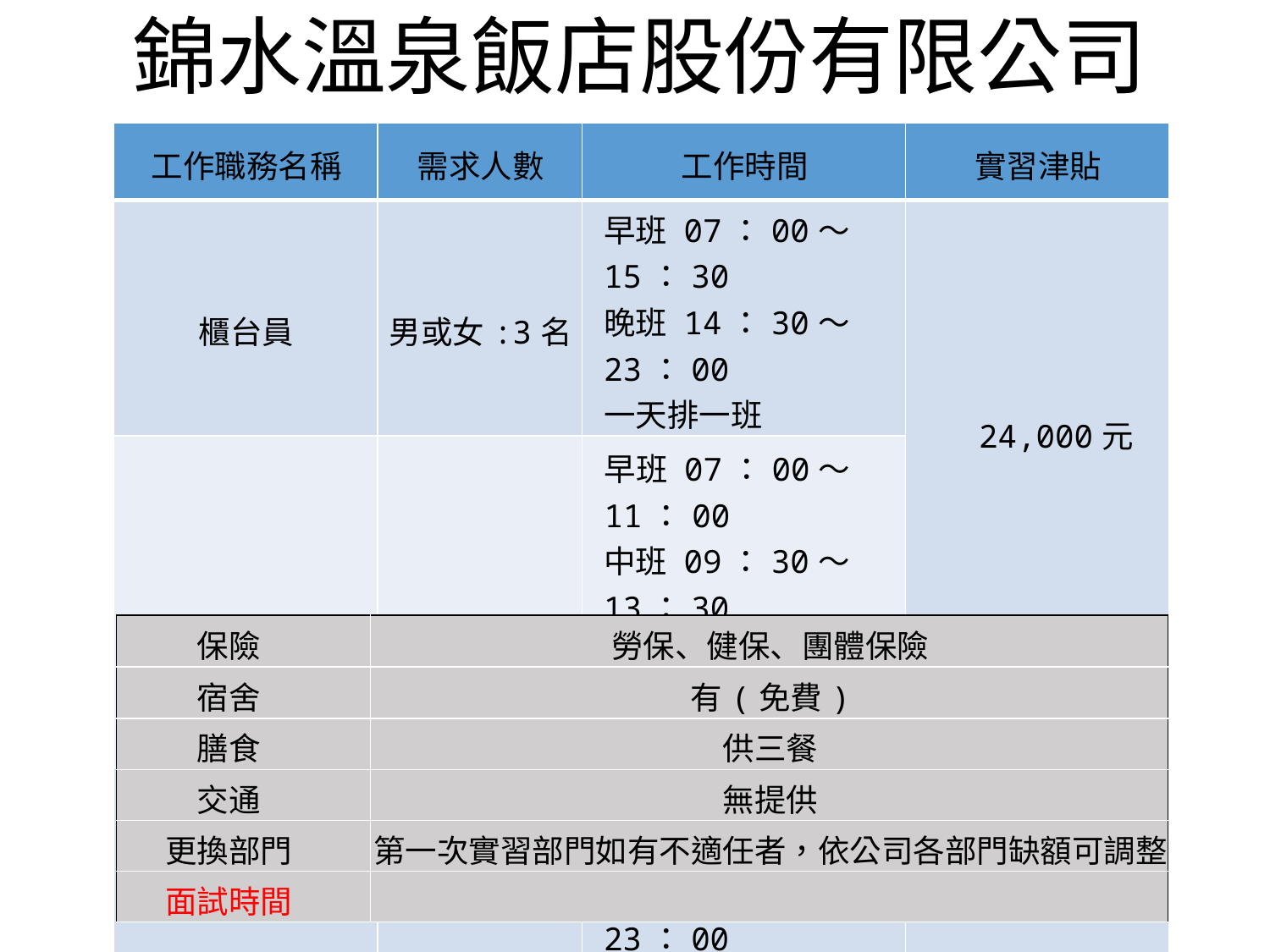

# 錦水溫泉飯店股份有限公司
| 工作職務名稱 | 需求人數 | 工作時間 | 實習津貼 |
| --- | --- | --- | --- |
| 櫃台員 | 男或女:3名 | 早班 07：00〜15：30 晚班 14：30〜23：00 一天排一班 | 24,000元 |
| 餐廳服務員 | 男或女:2名 | 早班 07：00〜11：00 中班 09：30〜13：30 晚班 17：00〜21：00 一天排兩班 |  |
| 溫泉服務員 | 男或女:1名 | 早班 06：00〜14：30 晚班 14：30〜23：00 一天排一班 |  |
| 保險 | 勞保、健保、團體保險 |
| --- | --- |
| 宿舍 | 有(免費) |
| 膳食 | 供三餐 |
| 交通 | 無提供 |
| 更換部門 | 第一次實習部門如有不適任者，依公司各部門缺額可調整 |
| 面試時間 |  |